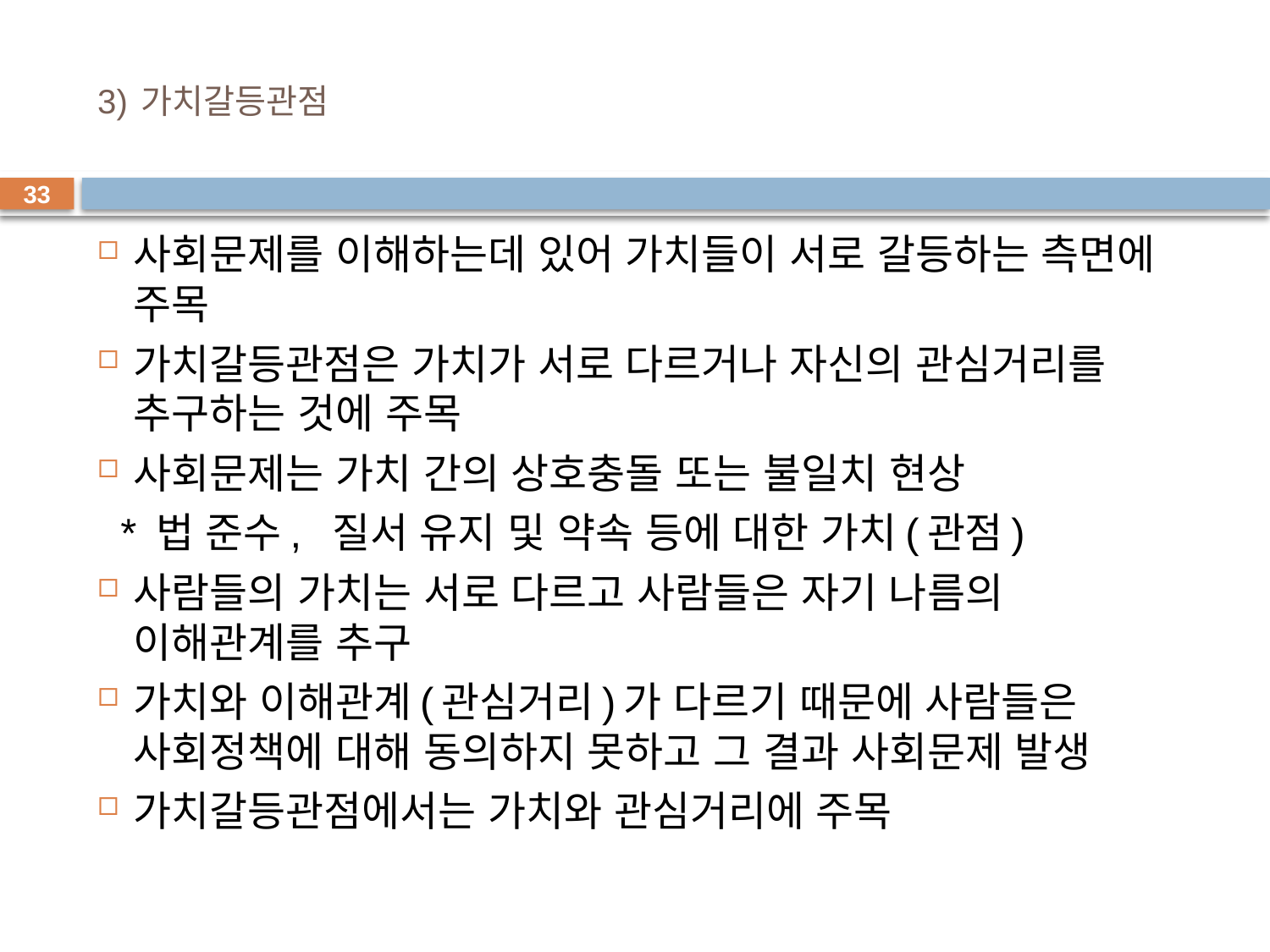

# 3) 가치갈등관점
33
사회문제를 이해하는데 있어 가치들이 서로 갈등하는 측면에 주목
가치갈등관점은 가치가 서로 다르거나 자신의 관심거리를 추구하는 것에 주목
사회문제는 가치 간의 상호충돌 또는 불일치 현상
  * 법 준수,  질서 유지 및 약속 등에 대한 가치(관점)
사람들의 가치는 서로 다르고 사람들은 자기 나름의 이해관계를 추구
가치와 이해관계(관심거리)가 다르기 때문에 사람들은 사회정책에 대해 동의하지 못하고 그 결과 사회문제 발생
가치갈등관점에서는 가치와 관심거리에 주목